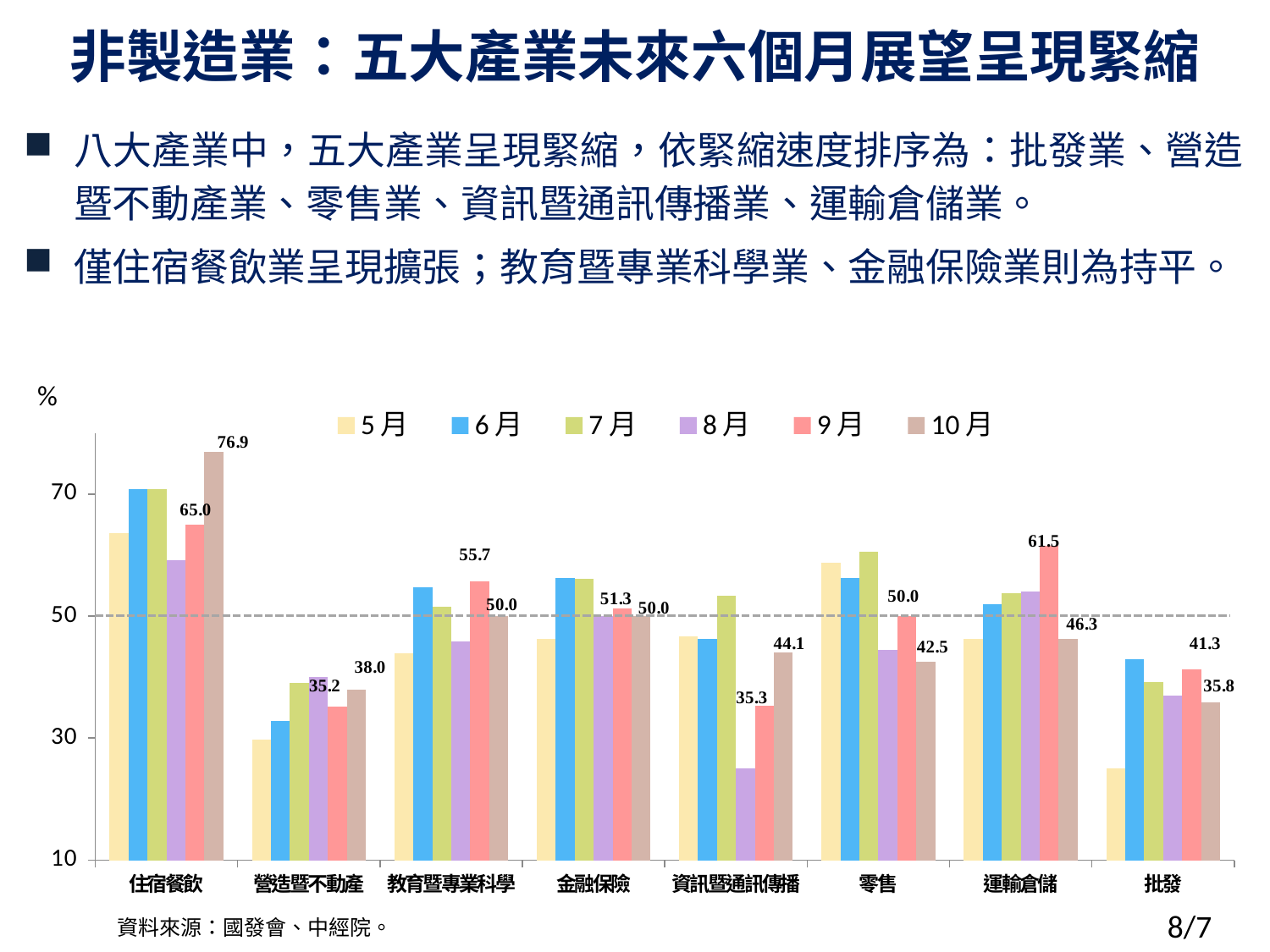

# 非製造業：五大產業未來六個月展望呈現緊縮
八大產業中，五大產業呈現緊縮，依緊縮速度排序為：批發業、營造暨不動產業、零售業、資訊暨通訊傳播業、運輸倉儲業。
僅住宿餐飲業呈現擴張；教育暨專業科學業、金融保險業則為持平。
%

### Chart

| Category | 5月 | 6月 | 7月 | 8月 | 9月 | 10月 |
|---|---|---|---|---|---|---|
| 住宿餐飲 | 63.6 | 70.8 | 70.8 | 59.1 | 65.0 | 76.9 |
| 營造暨不動產 | 29.7 | 32.8 | 39.1 | 40.0 | 35.2 | 38.0 |
| 教育暨專業科學 | 43.9 | 54.7 | 51.6 | 45.8 | 55.7 | 50.0 |
| 金融保險 | 46.3 | 56.3 | 56.1 | 50.0 | 51.3 | 50.0 |
| 資訊暨通訊傳播 | 46.7 | 46.2 | 53.3 | 25.0 | 35.3 | 44.1 |
| 零售 | 58.8 | 56.3 | 60.5 | 44.4 | 50.0 | 42.5 |
| 運輸倉儲 | 46.2 | 51.9 | 53.7 | 54.0 | 61.5 | 46.3 |
| 批發 | 25.0 | 42.9 | 39.2 | 37.0 | 41.3 | 35.8 |
資料來源：國發會、中經院。